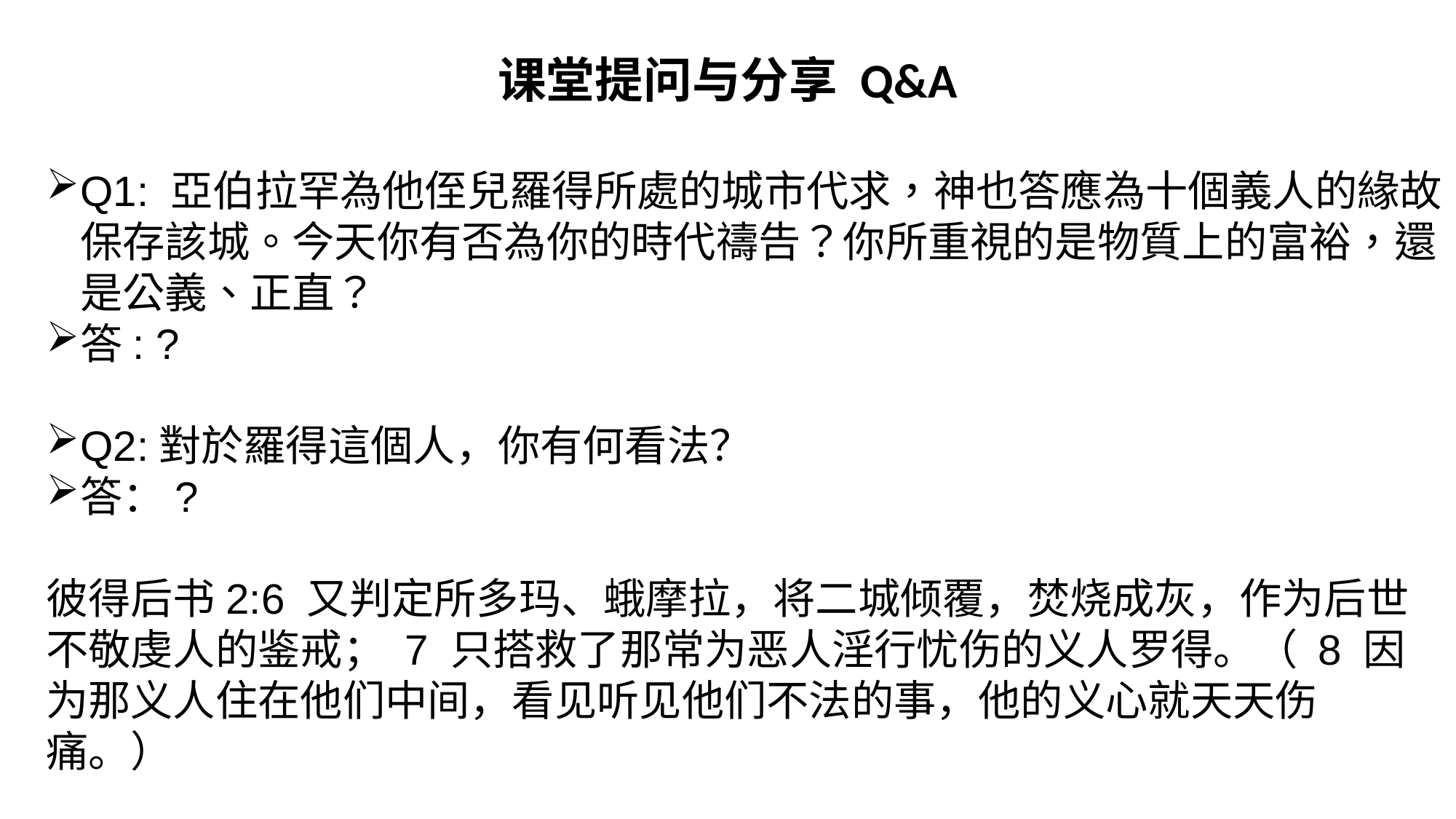

课堂提问与分享 Q&A

Q1: 亞伯拉罕為他侄兒羅得所處的城市代求，神也答應為十個義人的緣故保存該城。今天你有否為你的時代禱告？你所重視的是物質上的富裕，還是公義、正直？
答: ?

Q2:對於羅得這個人，你有何看法？
答：?

彼得后书‬2:6 又判定所多玛、蛾摩拉，将二城倾覆，焚烧成灰，作为后世不敬虔人的鉴戒； 7 只搭救了那常为恶人淫行忧伤的义人罗得。（ 8 因为那义人住在他们中间，看见听见他们不法的事，他的义心就天天伤痛。）